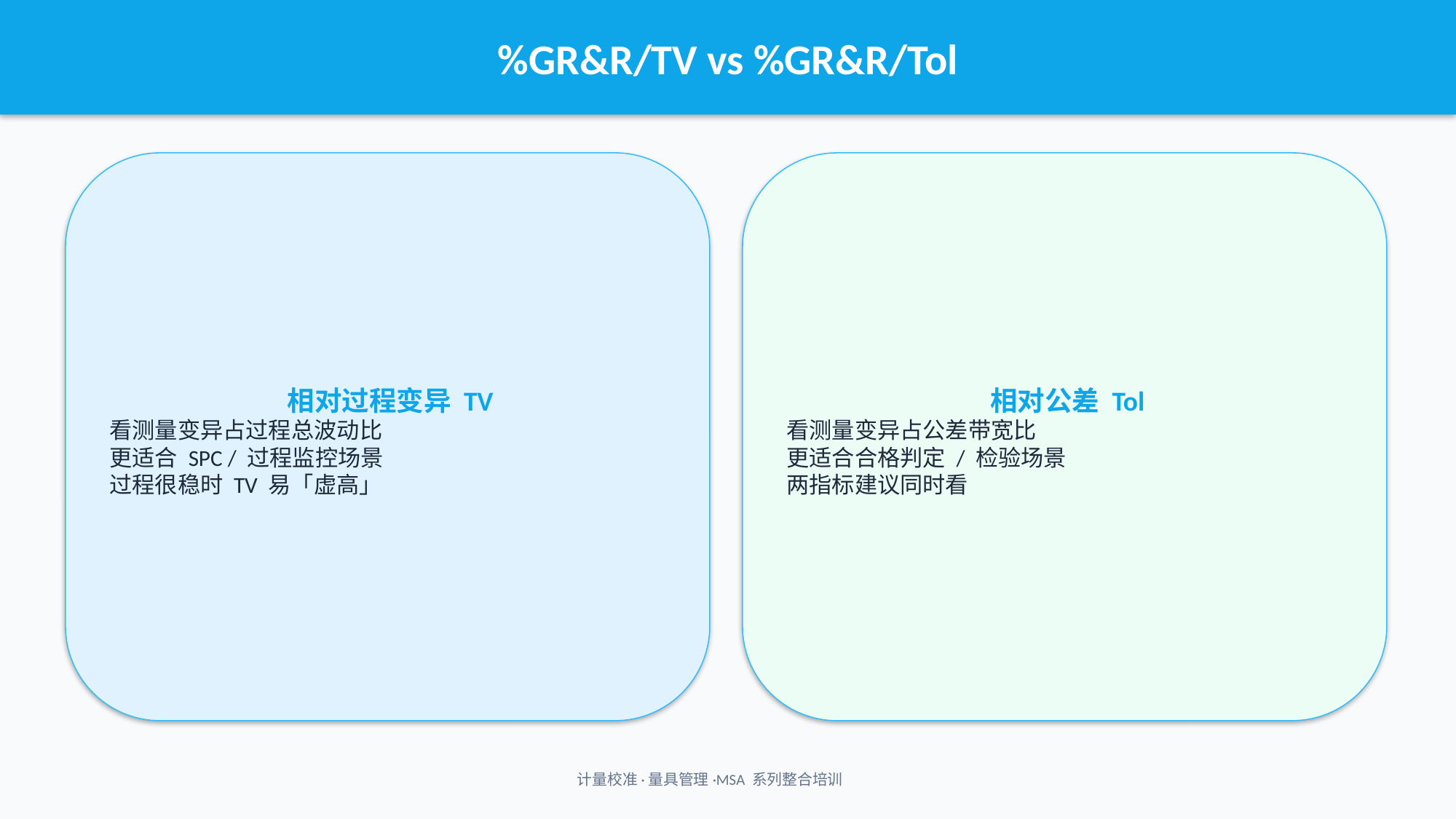

%GR&R/TV vs %GR&R/Tol
相对过程变异 TV
看测量变异占过程总波动比
更适合 SPC / 过程监控场景
过程很稳时 TV 易「虚高」
相对公差 Tol
看测量变异占公差带宽比
更适合合格判定 / 检验场景
两指标建议同时看
计量校准·量具管理·MSA 系列整合培训